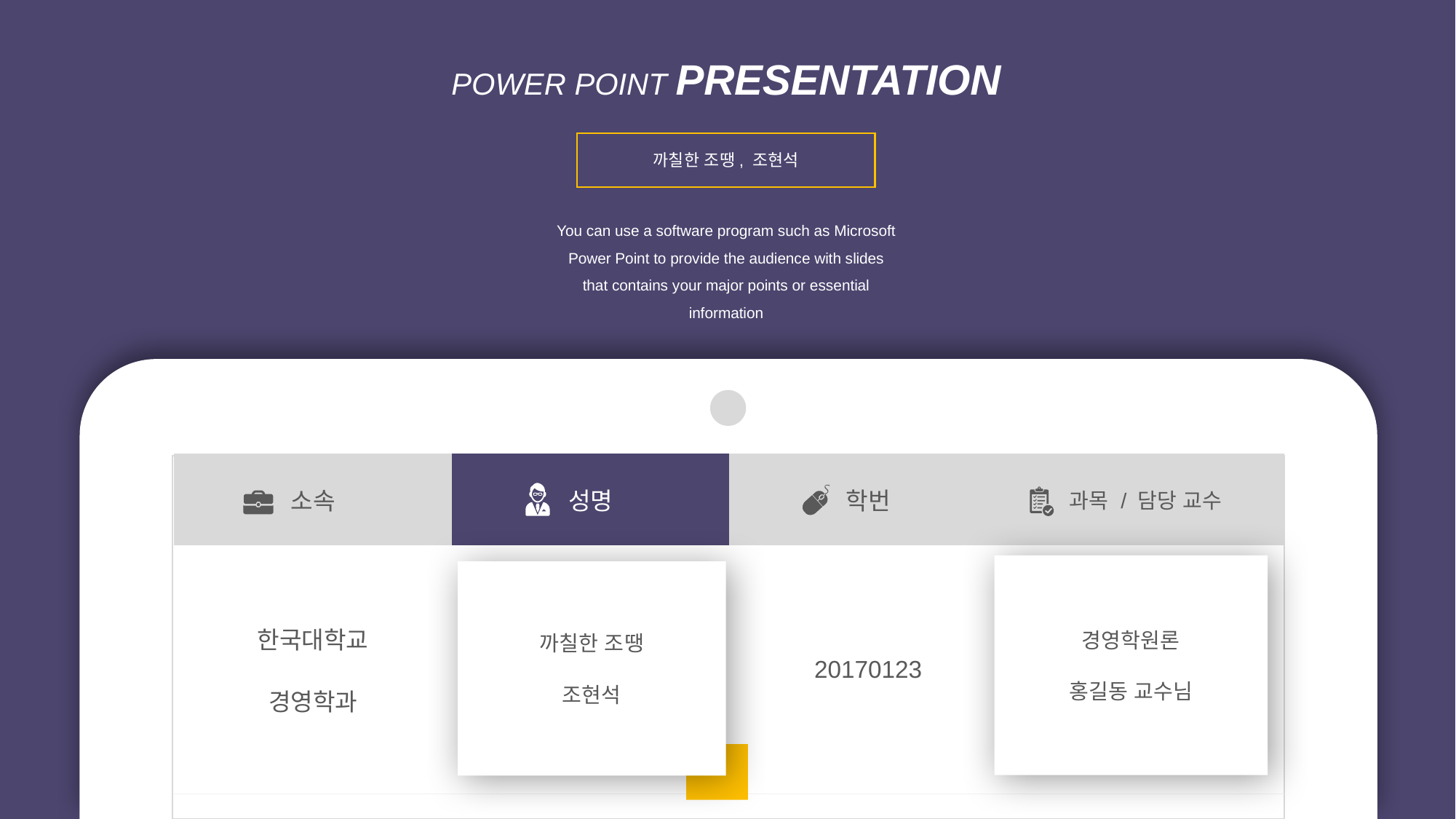

POWER POINT PRESENTATION
까칠한 조땡, 조현석
You can use a software program such as Microsoft Power Point to provide the audience with slides that contains your major points or essential information

| 소속 | 성명 | 학번 | 과목 / 담당 교수 |
| --- | --- | --- | --- |
| 한국대학교 경영학과 |  | 20170123 |  |

경영학원론

홍길동 교수님
까칠한 조땡

조현석